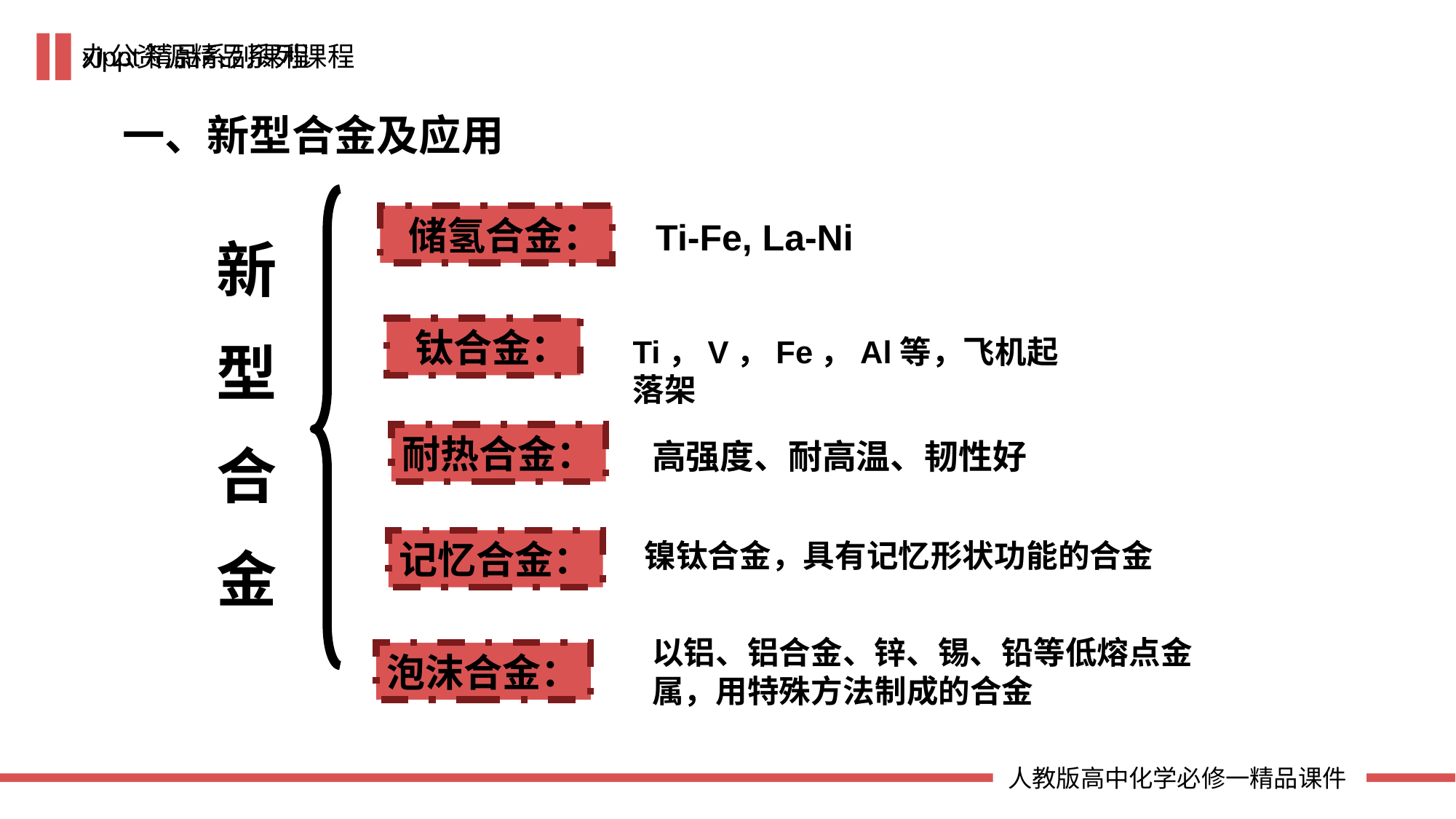

xippt精品系列课程
一、新型合金及应用

 储氢合金：
Ti-Fe, La-Ni
新
型
合
金
 钛合金：
Ti，V，Fe，Al等，飞机起落架
耐热合金：
高强度、耐高温、韧性好
镍钛合金，具有记忆形状功能的合金
记忆合金：
以铝、铝合金、锌、锡、铅等低熔点金属，用特殊方法制成的合金
泡沫合金：